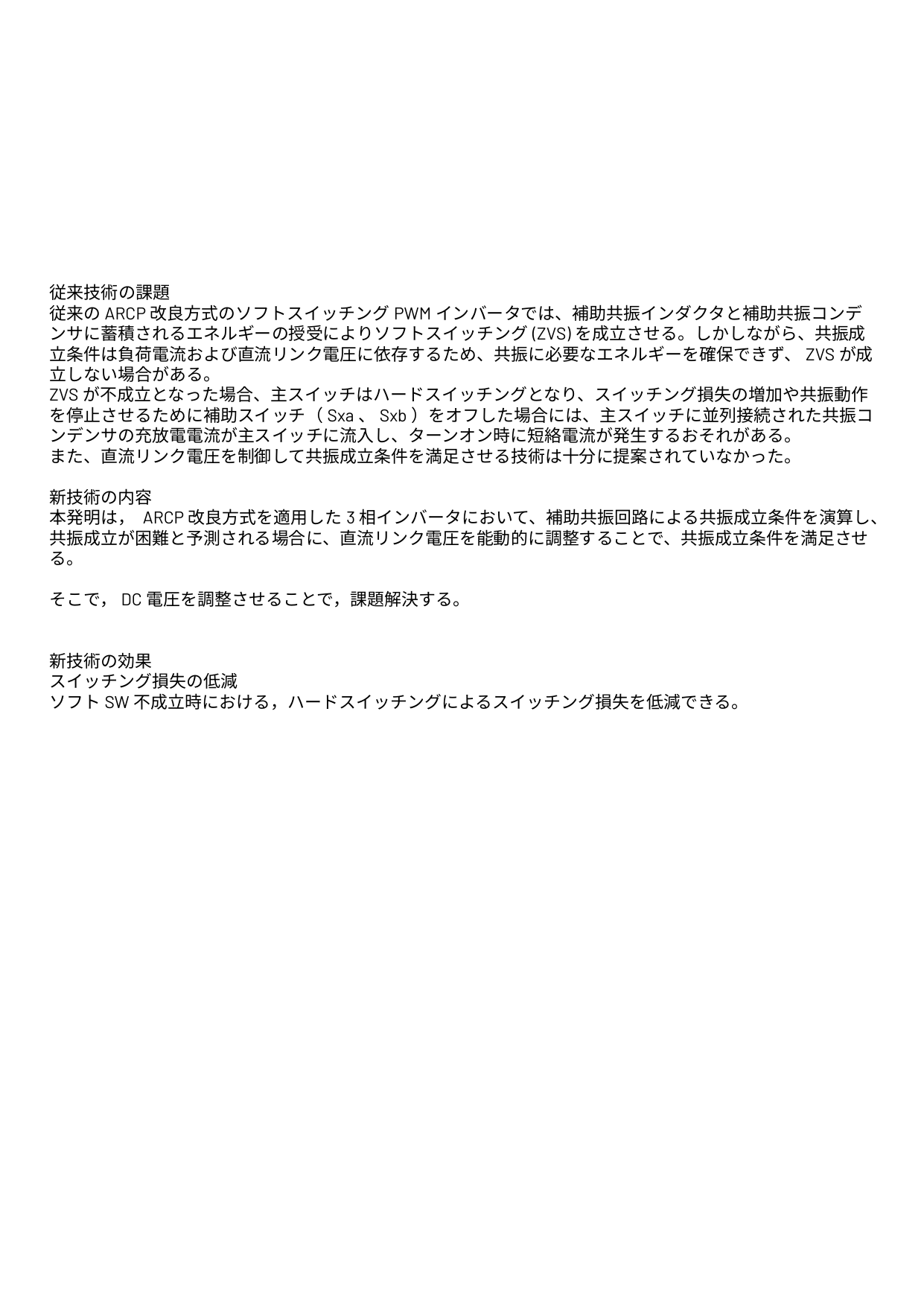

従来技術の課題
従来のARCP改良方式のソフトスイッチングPWMインバータでは、補助共振インダクタと補助共振コンデンサに蓄積されるエネルギーの授受によりソフトスイッチング(ZVS)を成立させる。しかしながら、共振成立条件は負荷電流および直流リンク電圧に依存するため、共振に必要なエネルギーを確保できず、ZVSが成立しない場合がある。
ZVSが不成立となった場合、主スイッチはハードスイッチングとなり、スイッチング損失の増加や共振動作を停止させるために補助スイッチ（Sxa、Sxb）をオフした場合には、主スイッチに並列接続された共振コンデンサの充放電電流が主スイッチに流入し、ターンオン時に短絡電流が発生するおそれがある。
また、直流リンク電圧を制御して共振成立条件を満足させる技術は十分に提案されていなかった。

新技術の内容
本発明は， ARCP改良方式を適用した3相インバータにおいて、補助共振回路による共振成立条件を演算し、共振成立が困難と予測される場合に、直流リンク電圧を能動的に調整することで、共振成立条件を満足させる。

そこで，DC電圧を調整させることで，課題解決する。

新技術の効果
スイッチング損失の低減
ソフトSW不成立時における，ハードスイッチングによるスイッチング損失を低減できる。